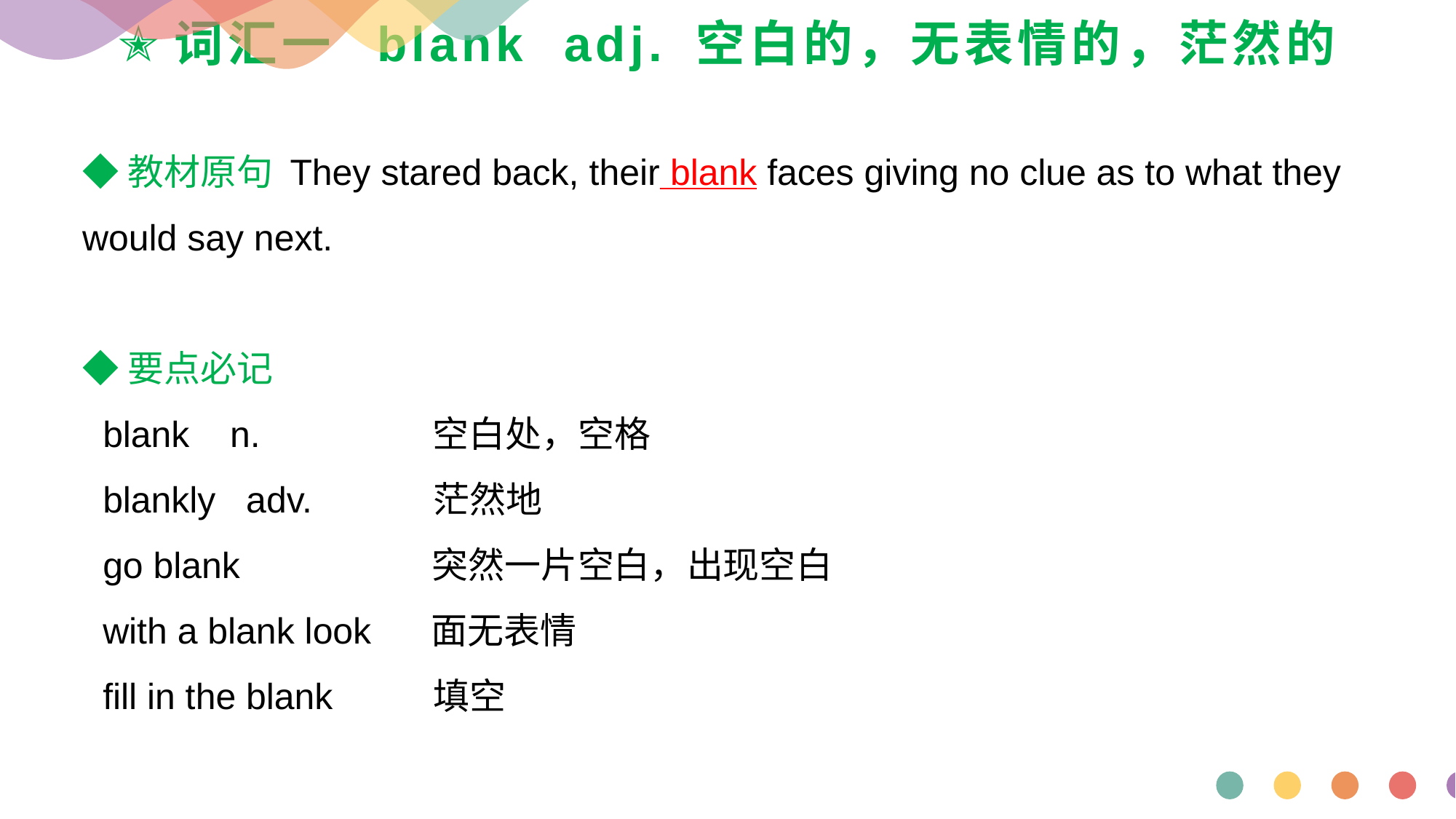

# ✭词汇一  blank  adj. 空白的，无表情的，茫然的
◆教材原句 They stared back, their blank faces giving no clue as to what they would say next.

◆要点必记
  blank    n.                空白处，空格
  blankly   adv.           茫然地
  go blank                  突然一片空白，出现空白
  with a blank look     面无表情
  fill in the blank         填空